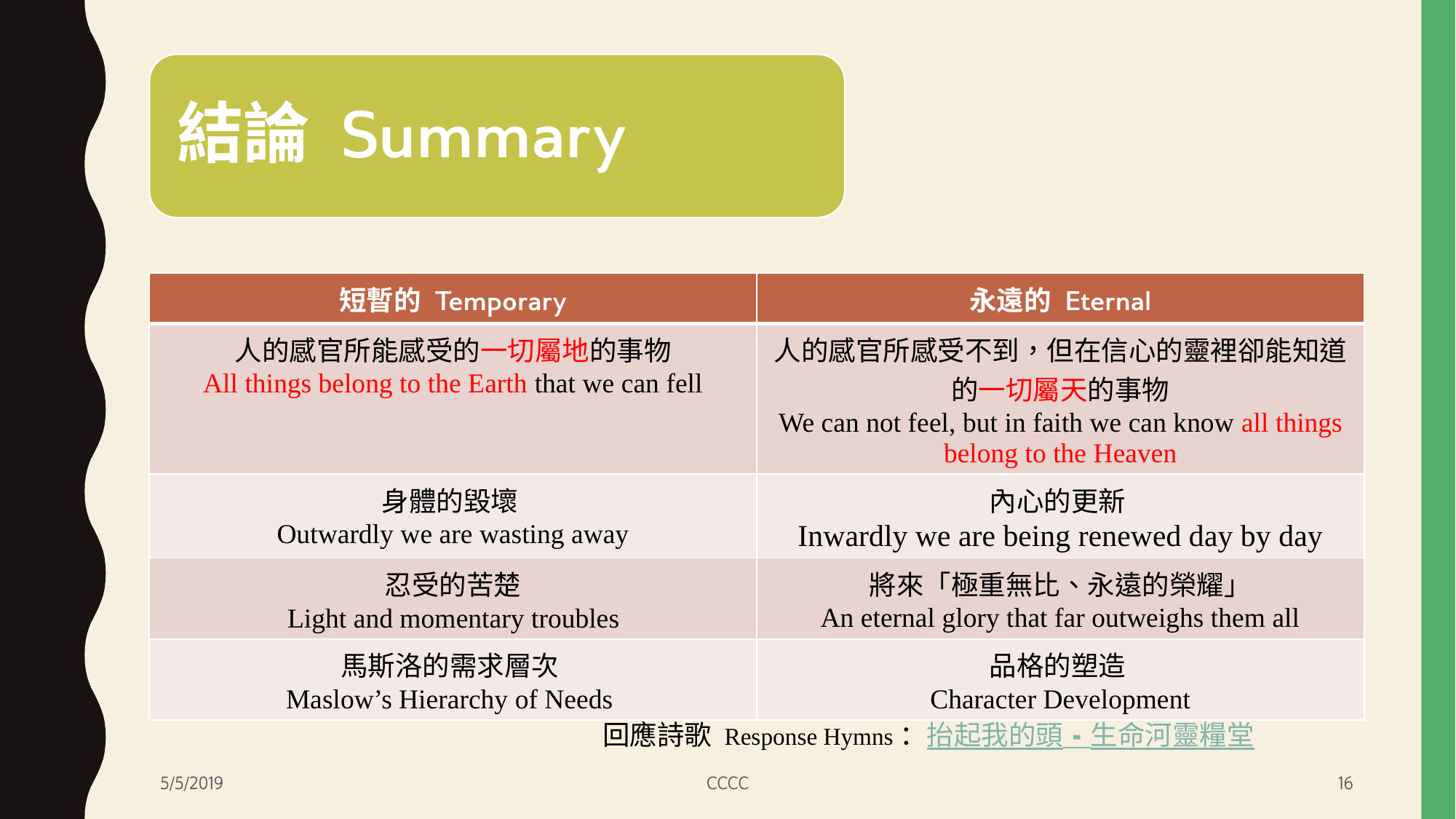

#

結論 Summary
| 短暫的 Temporary | 永遠的 Eternal |
| --- | --- |
| 人的感官所能感受的一切屬地的事物 All things belong to the Earth that we can fell | 人的感官所感受不到，但在信心的靈裡卻能知道的一切屬天的事物 We can not feel, but in faith we can know all things belong to the Heaven |
| 身體的毀壞 Outwardly we are wasting away | 內心的更新 Inwardly we are being renewed day by day |
| 忍受的苦楚 Light and momentary troubles | 將來「極重無比、永遠的榮耀」 An eternal glory that far outweighs them all |
| 馬斯洛的需求層次 Maslow’s Hierarchy of Needs | 品格的塑造 Character Development |
回應詩歌 Response Hymns：抬起我的頭 - 生命河靈糧堂
5/5/2019
CCCC
16